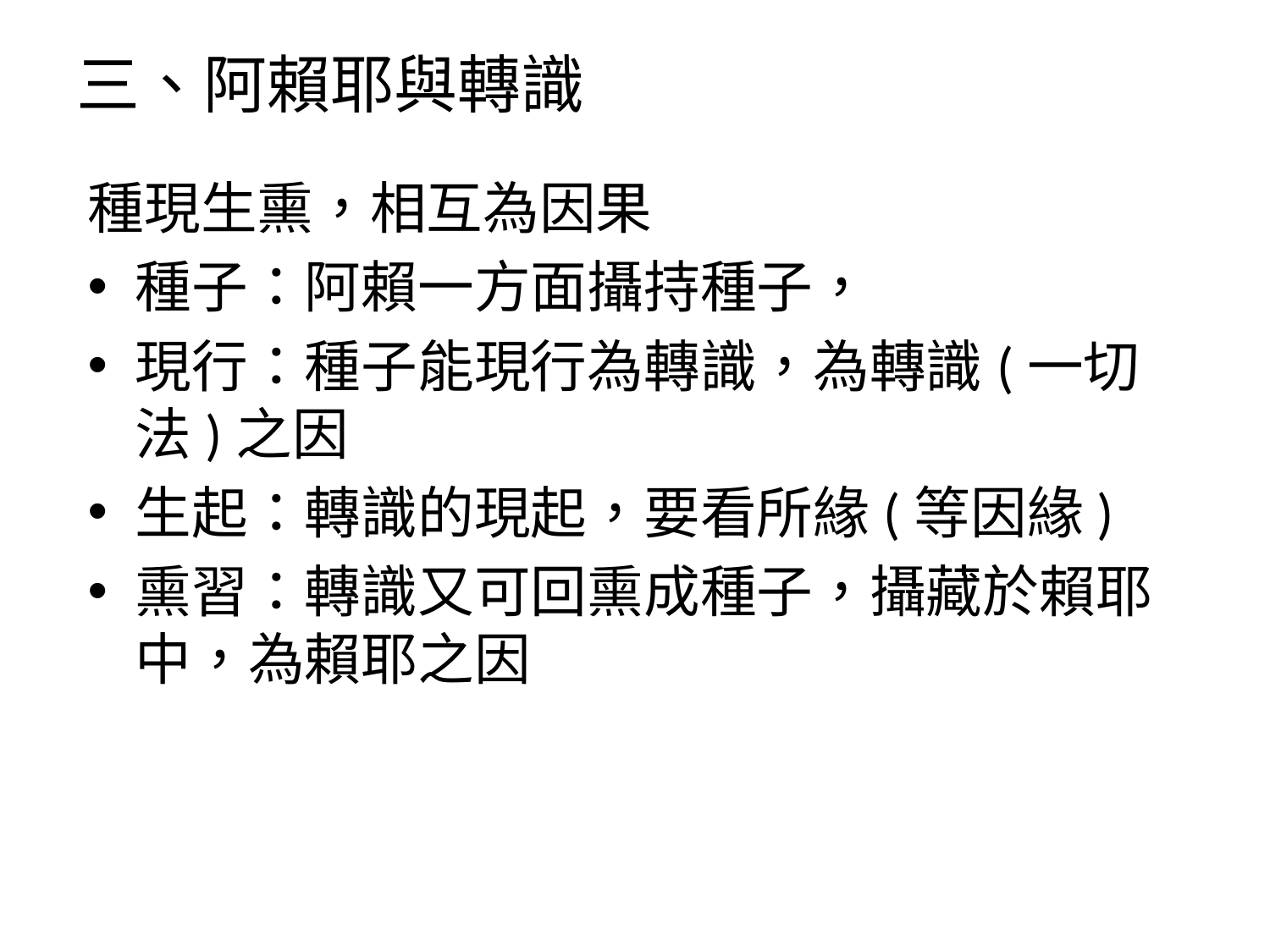

# 三、阿賴耶與轉識
種現生熏，相互為因果
種子：阿賴一方面攝持種子，
現行：種子能現行為轉識，為轉識(一切法)之因
生起：轉識的現起，要看所緣(等因緣)
熏習：轉識又可回熏成種子，攝藏於賴耶中，為賴耶之因